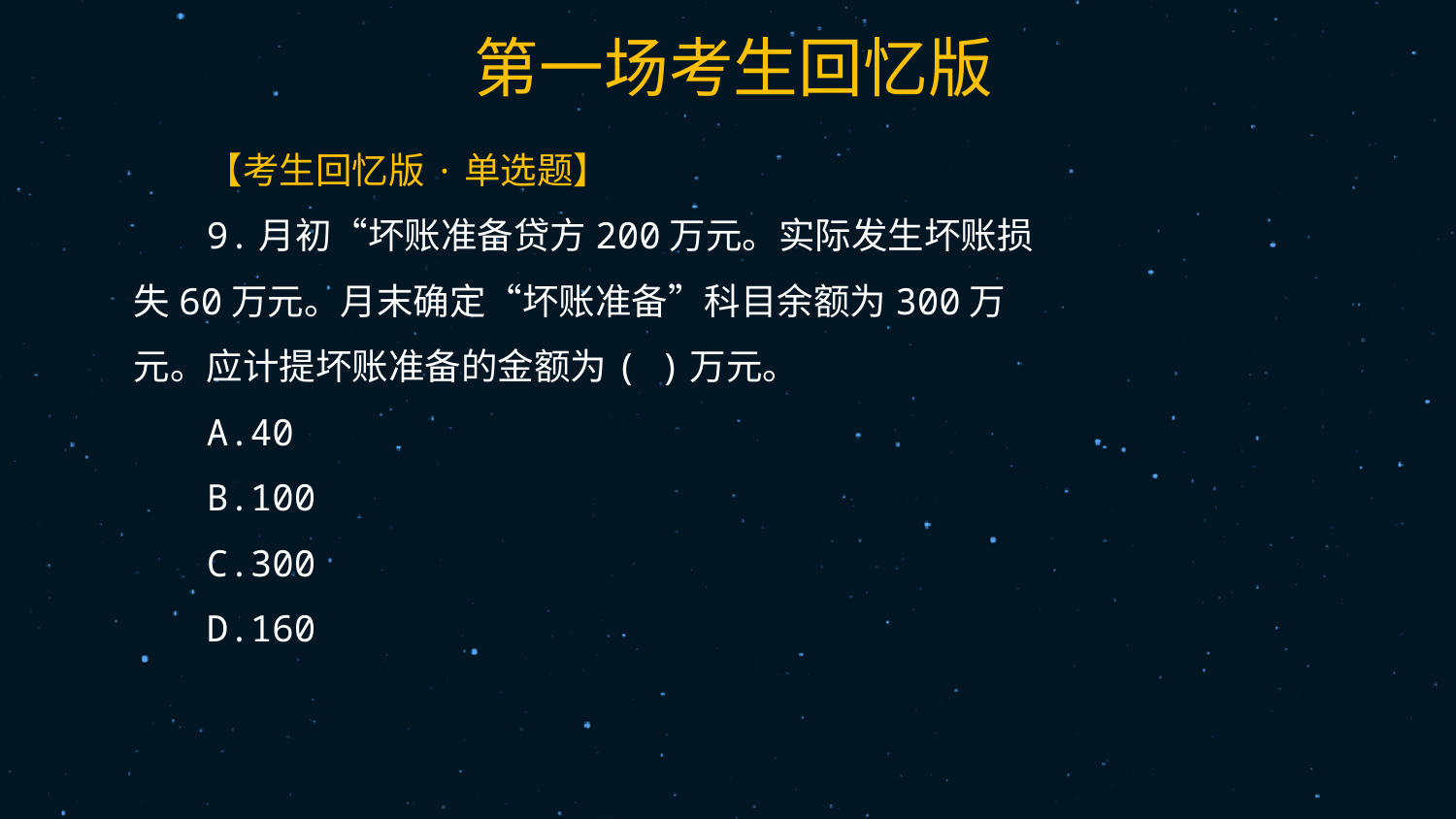

15
【考生回忆版·单选题】
9.月初“坏账准备贷方200万元。实际发生坏账损失60万元。月末确定“坏账准备”科目余额为300万元。应计提坏账准备的金额为( )万元。
A.40
B.100
C.300
D.160